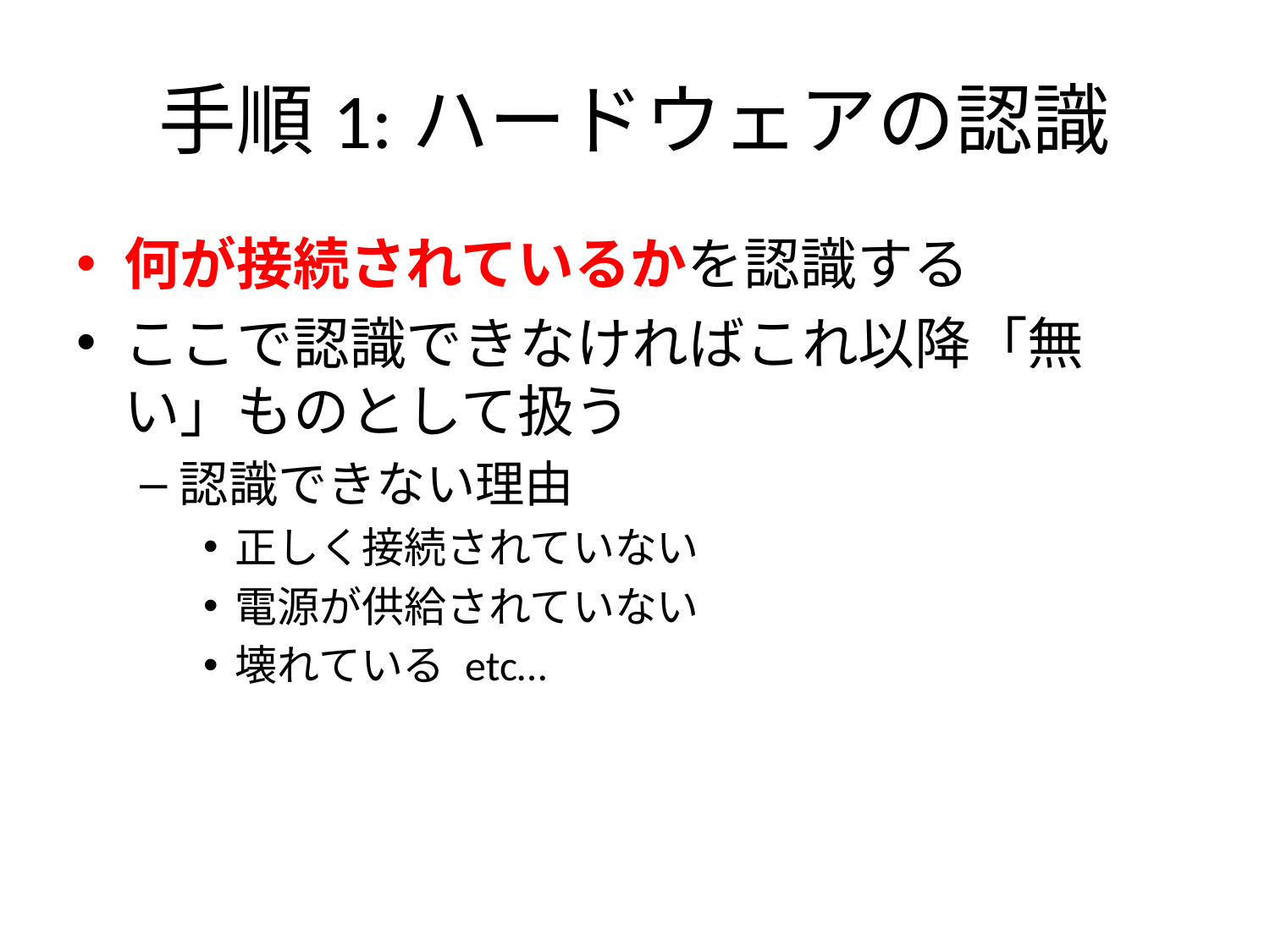

# 手順1:ハードウェアの認識
何が接続されているかを認識する
ここで認識できなければこれ以降「無い」ものとして扱う
認識できない理由
正しく接続されていない
電源が供給されていない
壊れている etc…